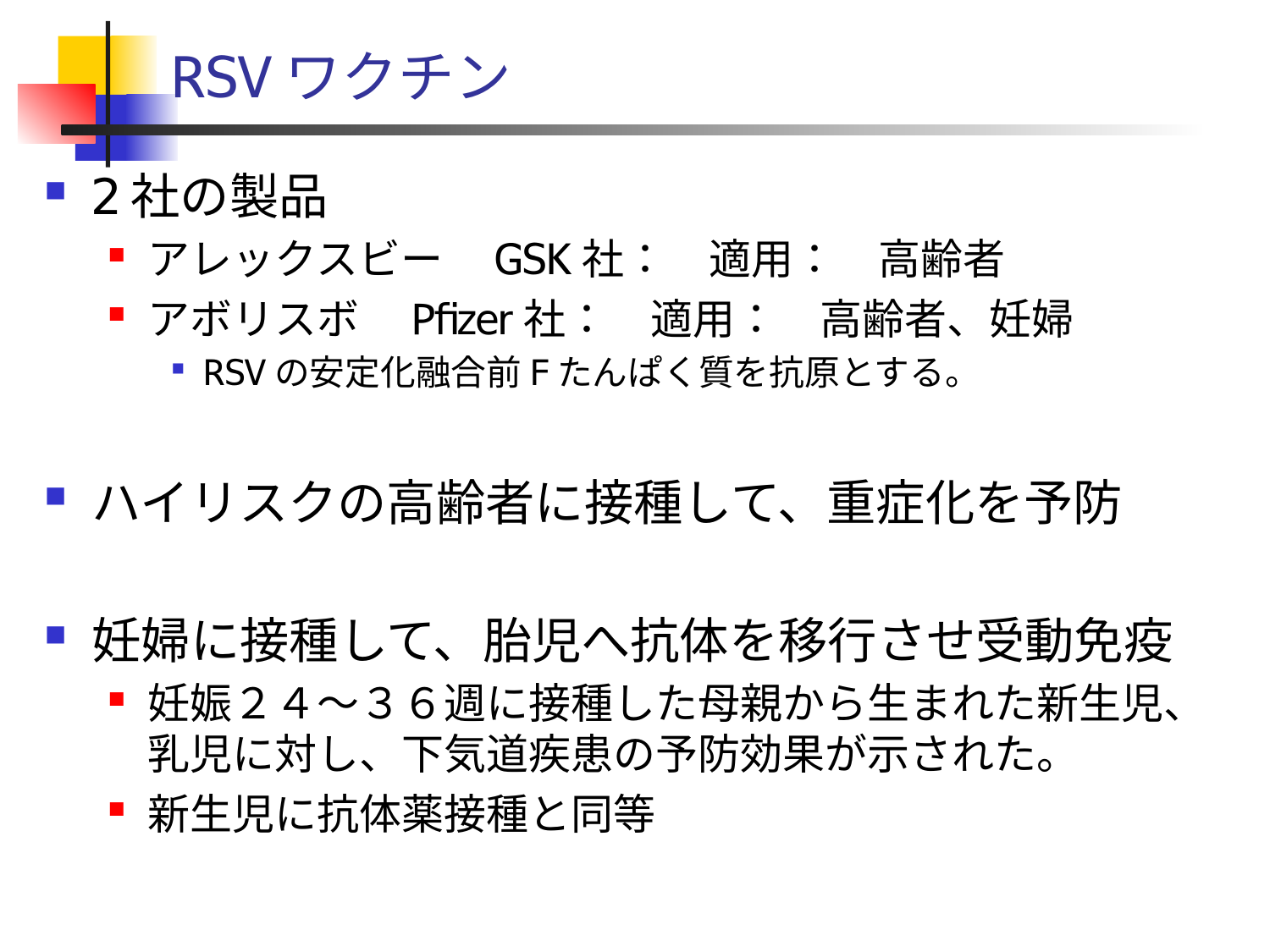

# RSVワクチン
2社の製品
アレックスビー　GSK社：　適用：　高齢者
アボリスボ　Pfizer社：　適用：　高齢者、妊婦
RSVの安定化融合前Fたんぱく質を抗原とする。

ハイリスクの高齢者に接種して、重症化を予防

妊婦に接種して、胎児へ抗体を移行させ受動免疫
妊娠２４～３６週に接種した母親から生まれた新生児、乳児に対し、下気道疾患の予防効果が示された。
新生児に抗体薬接種と同等